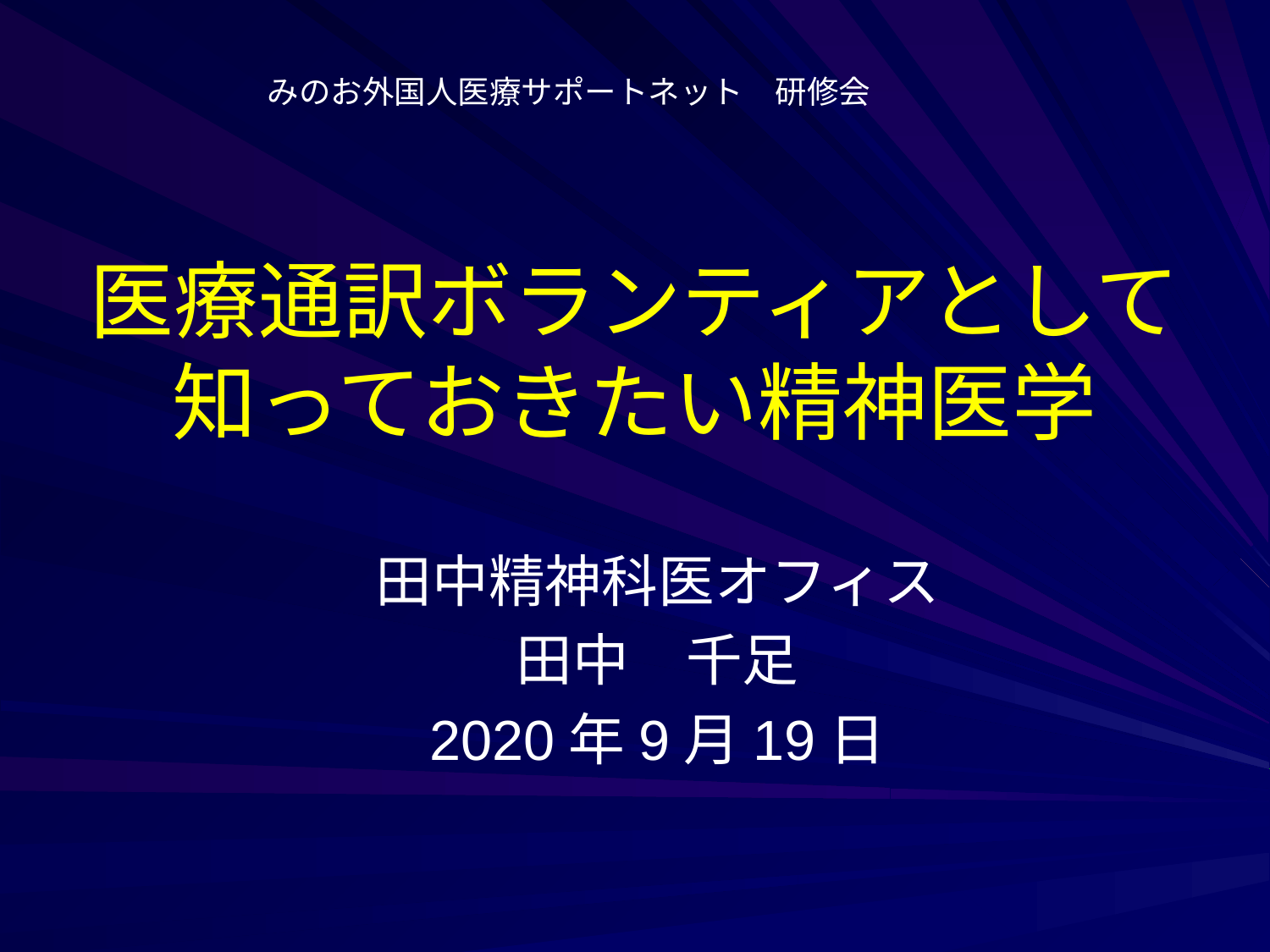

みのお外国人医療サポートネット　研修会
# 医療通訳ボランティアとして 知っておきたい精神医学
田中精神科医オフィス
田中　千足
2020年9月19日